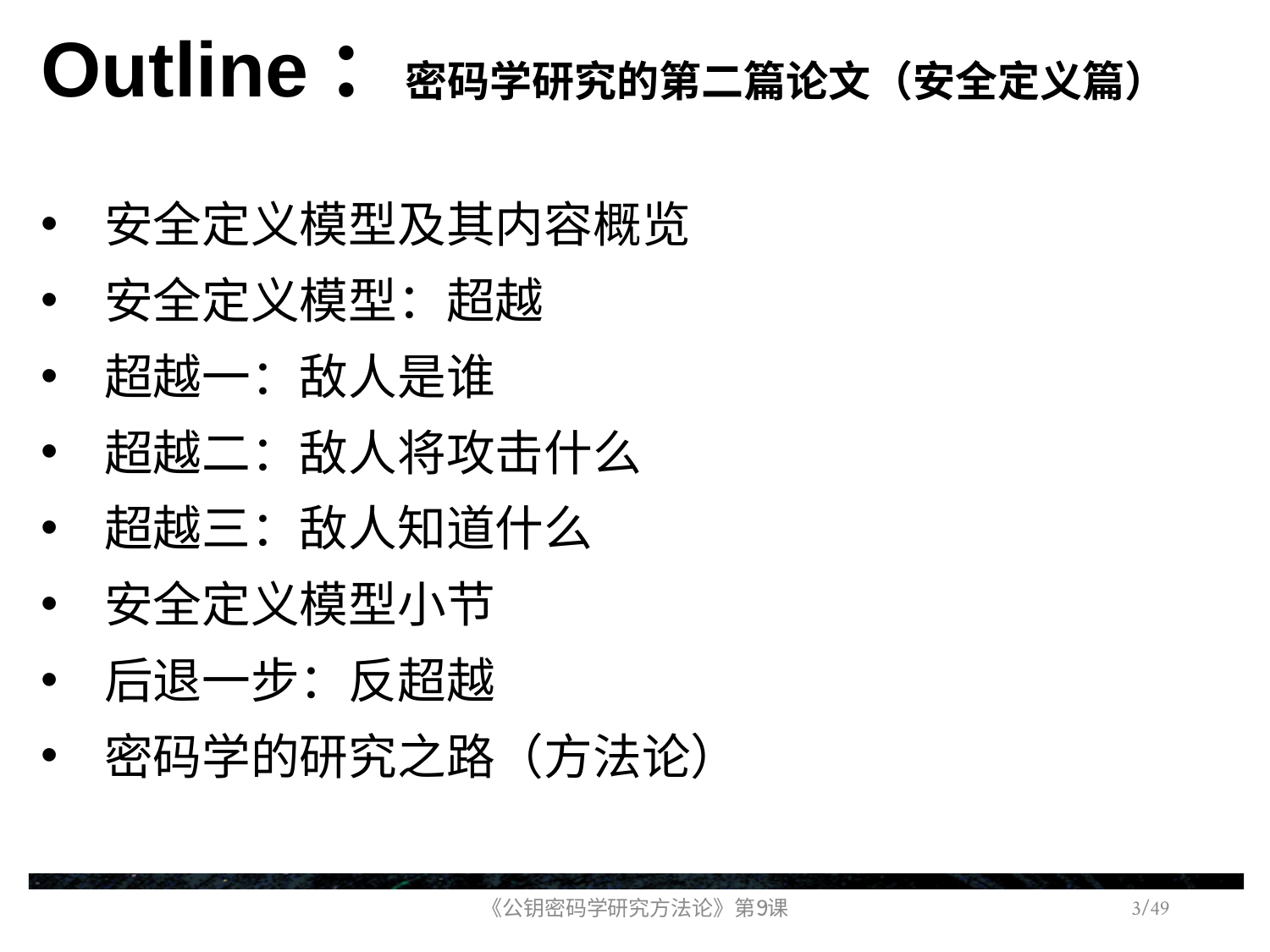

# Outline：密码学研究的第二篇论文（安全定义篇）
安全定义模型及其内容概览
安全定义模型：超越
超越一：敌人是谁
超越二：敌人将攻击什么
超越三：敌人知道什么
安全定义模型小节
后退一步：反超越
密码学的研究之路（方法论）
《公钥密码学研究方法论》第9课
3/49